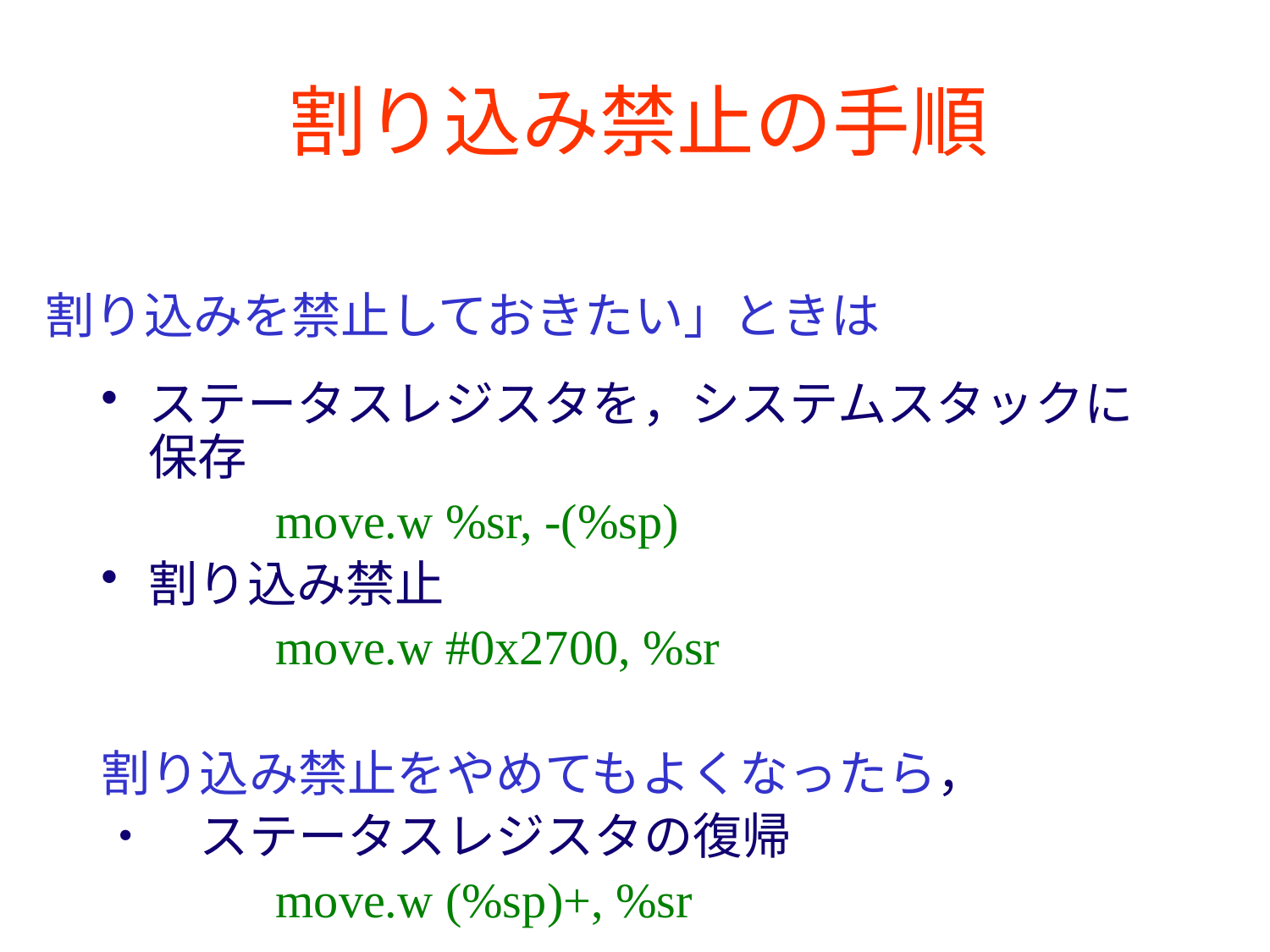

# 割り込み禁止の手順
割り込みを禁止しておきたい」ときは
ステータスレジスタを，システムスタックに保存
		move.w %sr, -(%sp)
割り込み禁止
		move.w #0x2700, %sr

割り込み禁止をやめてもよくなったら，
・　ステータスレジスタの復帰
		move.w (%sp)+, %sr